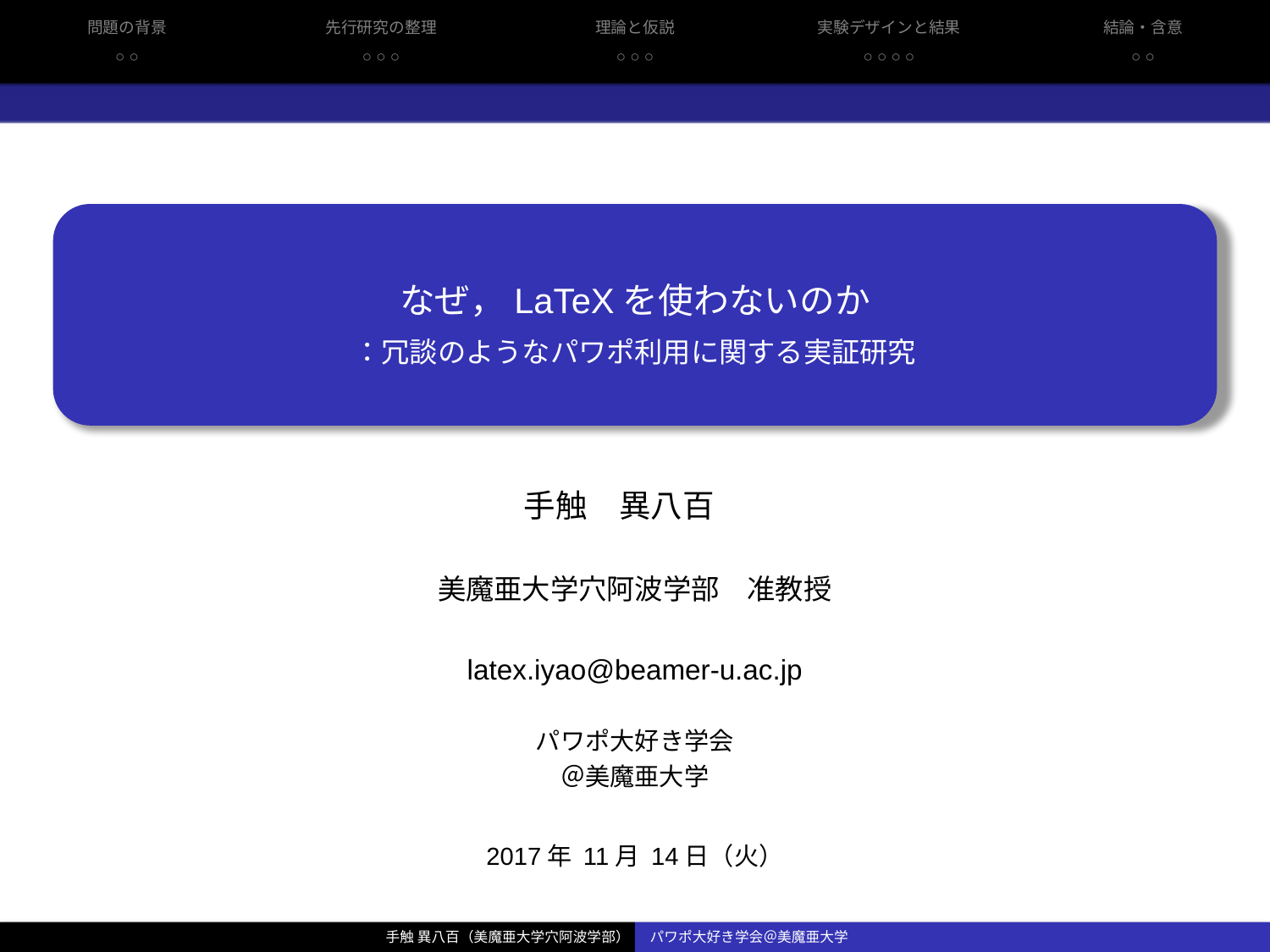

問題の背景
先行研究の整理
理論と仮説
実験デザインと結果
結論・含意
○ ○
○ ○ ○
○ ○ ○
○ ○ ○ ○
○ ○
なぜ，LaTeXを使わないのか
：冗談のようなパワポ利用に関する実証研究
手触　異八百

美魔亜大学穴阿波学部　准教授

latex.iyao@beamer-u.ac.jp

パワポ大好き学会
＠美魔亜大学

2017年 11月 14日（火）